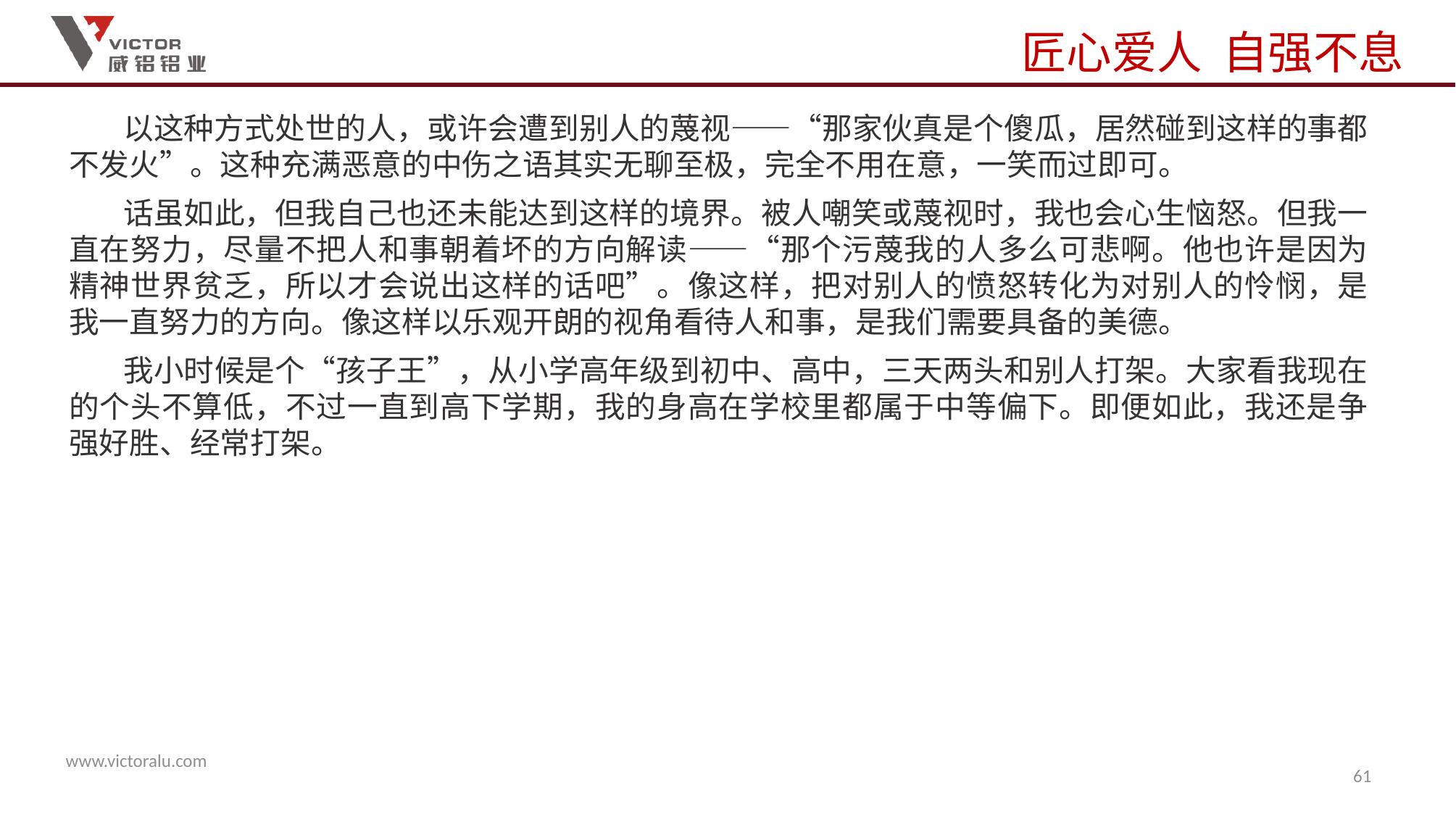

以这种方式处世的人，或许会遭到别人的蔑视——“那家伙真是个傻瓜，居然碰到这样的事都不发火”。这种充满恶意的中伤之语其实无聊至极，完全不用在意，一笑而过即可。
话虽如此，但我自己也还未能达到这样的境界。被人嘲笑或蔑视时，我也会心生恼怒。但我一直在努力，尽量不把人和事朝着坏的方向解读——“那个污蔑我的人多么可悲啊。他也许是因为精神世界贫乏，所以才会说出这样的话吧”。像这样，把对别人的愤怒转化为对别人的怜悯，是我一直努力的方向。像这样以乐观开朗的视角看待人和事，是我们需要具备的美德。
我小时候是个“孩子王”，从小学高年级到初中、高中，三天两头和别人打架。大家看我现在的个头不算低，不过一直到高下学期，我的身高在学校里都属于中等偏下。即便如此，我还是争强好胜、经常打架。
61